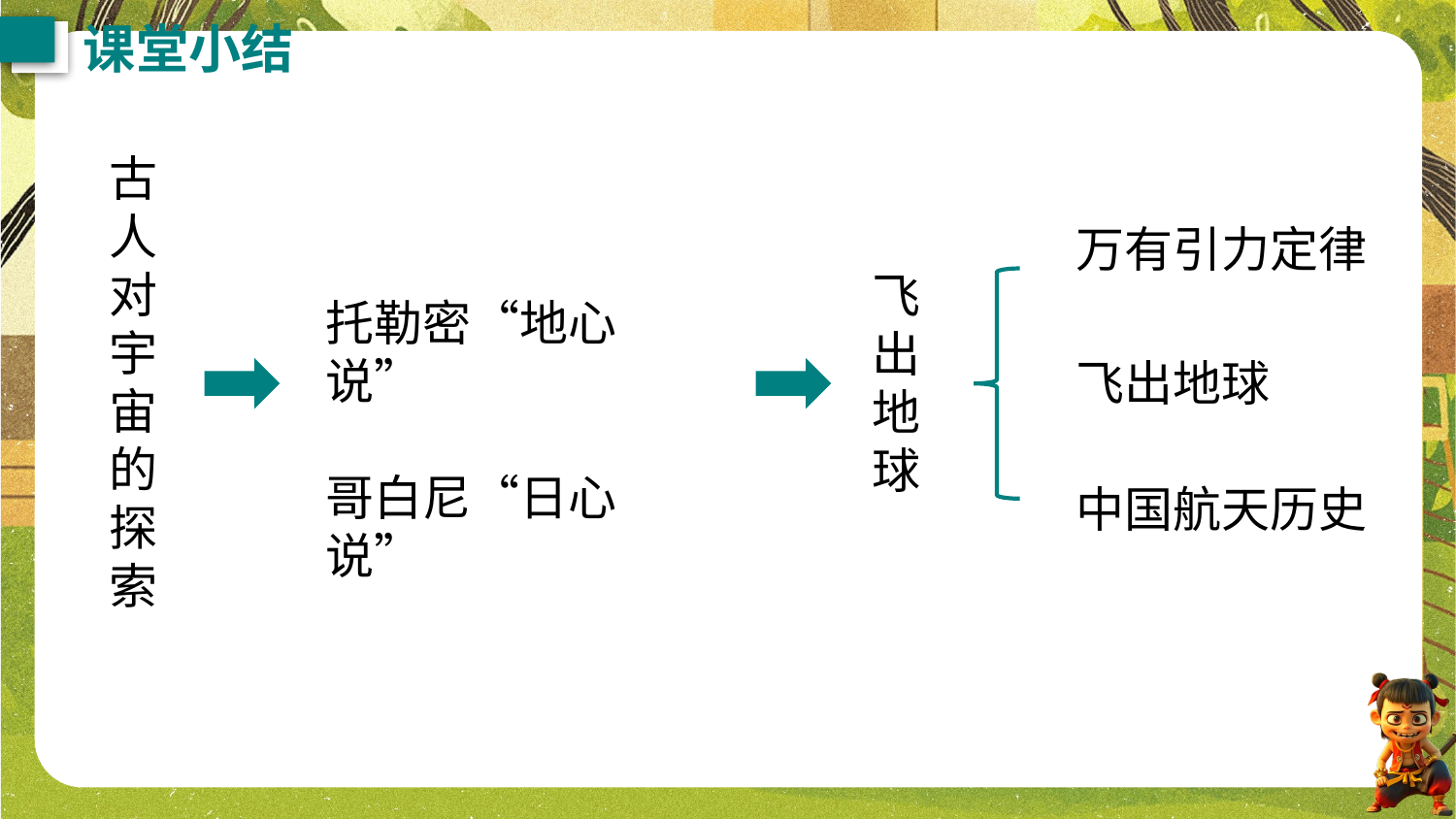

课堂小结

古人对宇宙的探索
万有引力定律
飞出地球

托勒密“地心说”

哥白尼“日心说”
飞出地球

中国航天历史